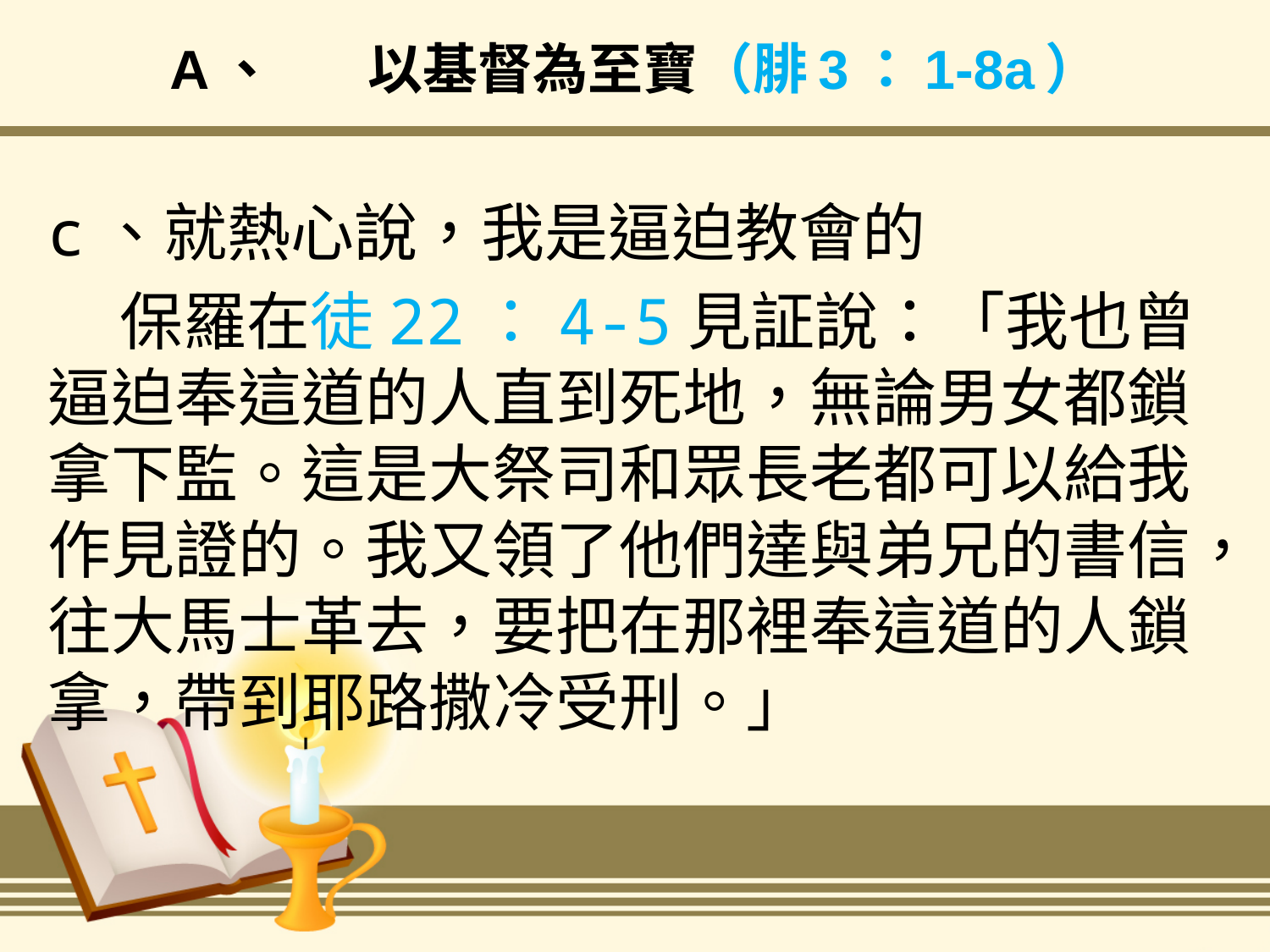

# A、	以基督為至寶（腓3：1-8a）
c、就熱心說，我是逼迫教會的
    保羅在徒22：4-5見証說：「我也曾逼迫奉這道的人直到死地，無論男女都鎖拿下監。這是大祭司和眾長老都可以給我作見證的。我又領了他們達與弟兄的書信，往大馬士革去，要把在那裡奉這道的人鎖拿，帶到耶路撒冷受刑。」